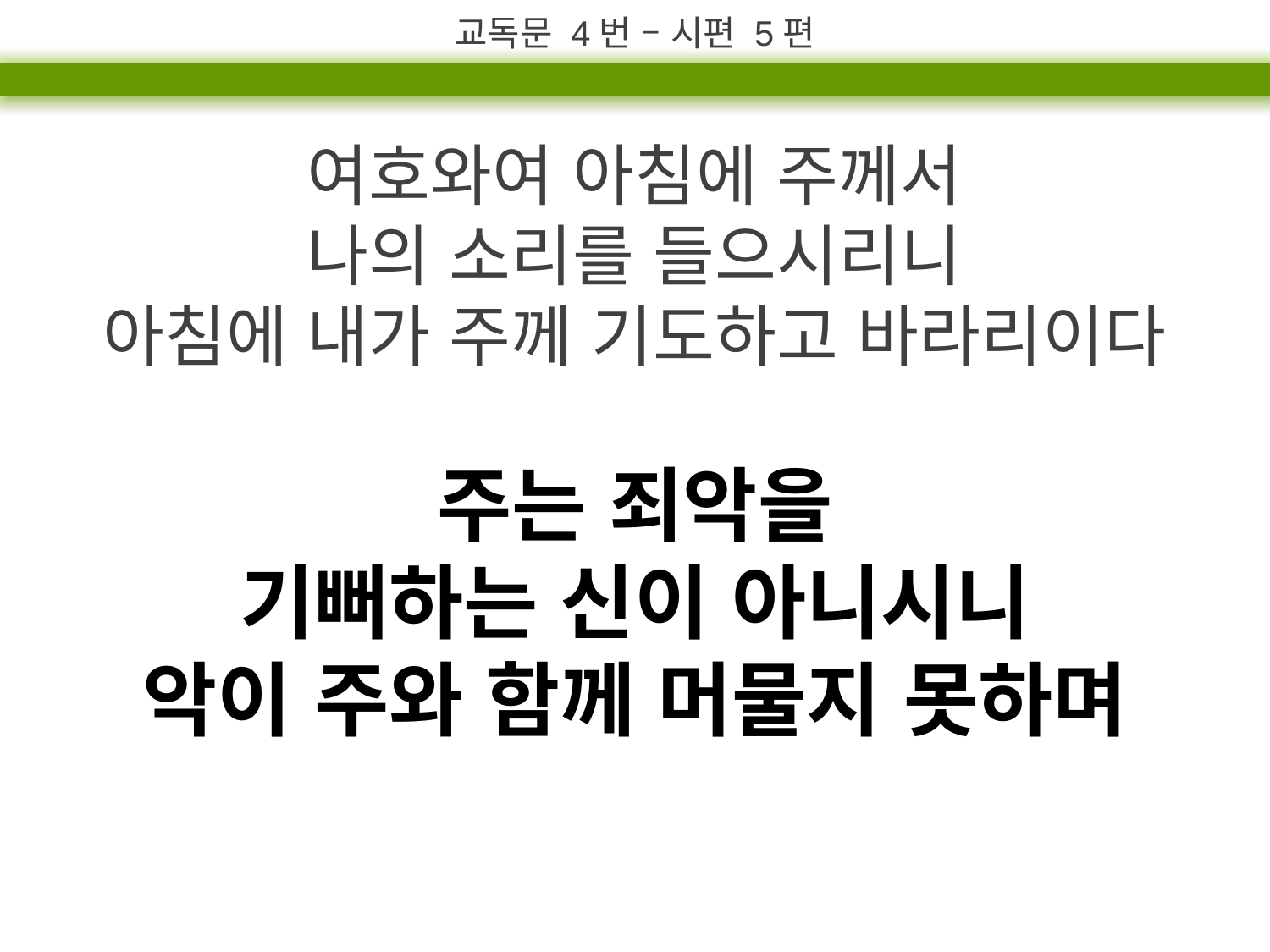

교독문 4번 – 시편 5편

여호와여 아침에 주께서
나의 소리를 들으시리니
아침에 내가 주께 기도하고 바라리이다
주는 죄악을
기뻐하는 신이 아니시니
악이 주와 함께 머물지 못하며